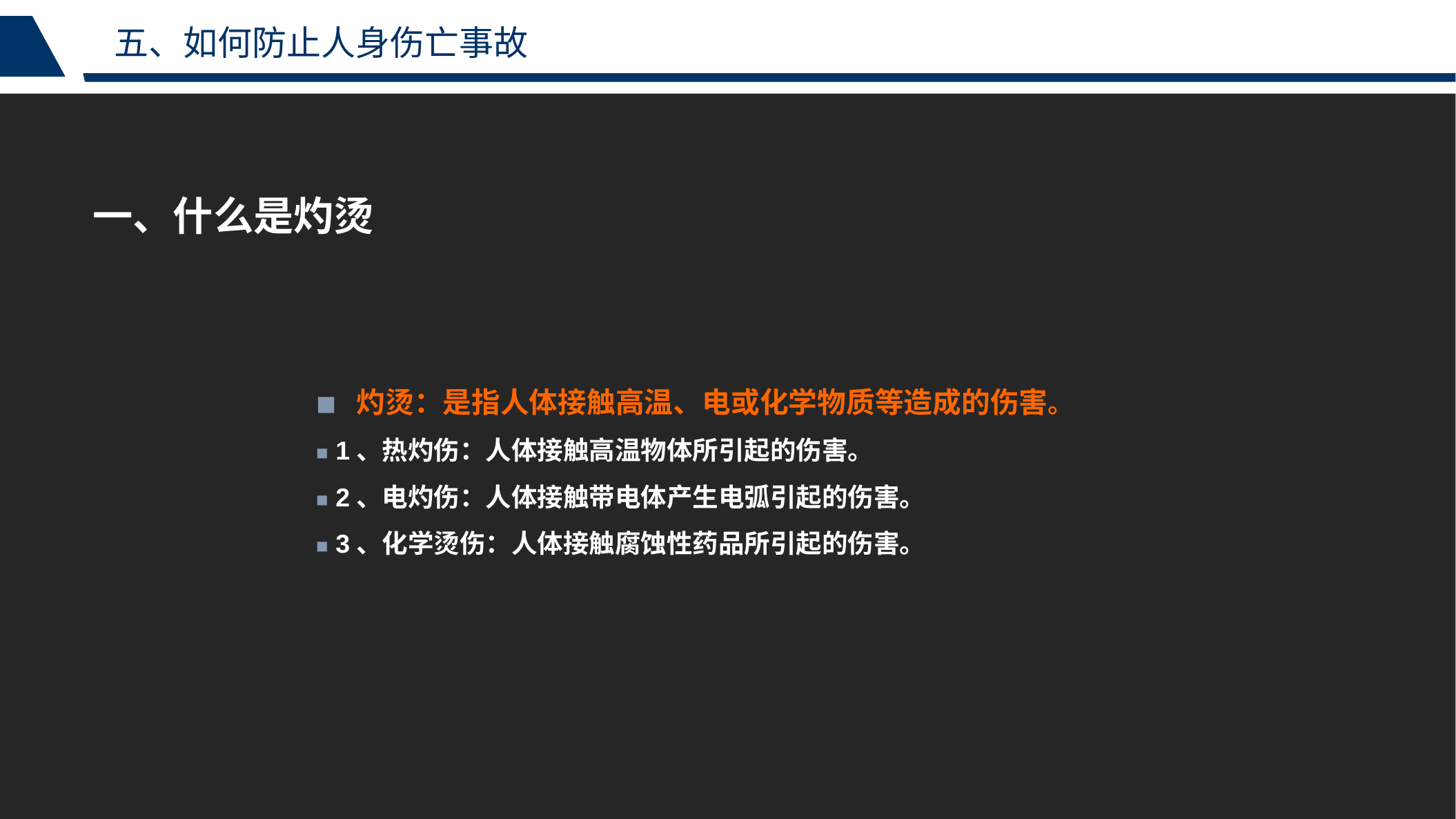

五、如何防止人身伤亡事故

一、什么是灼烫
■  灼烫：是指人体接触高温、电或化学物质等造成的伤害。
■ 1、热灼伤：人体接触高温物体所引起的伤害。
■ 2、电灼伤：人体接触带电体产生电弧引起的伤害。
■ 3、化学烫伤：人体接触腐蚀性药品所引起的伤害。